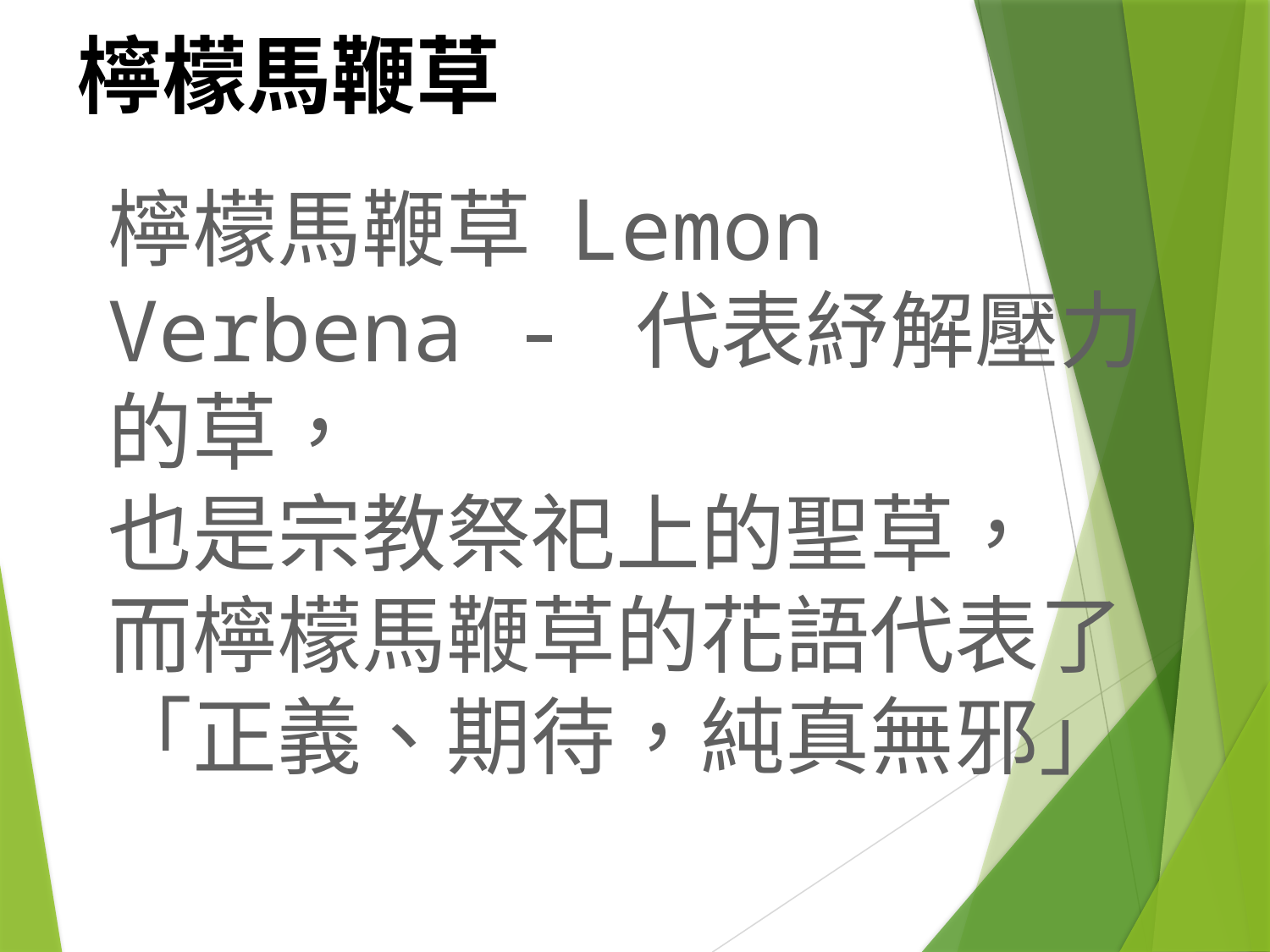

檸檬馬鞭草
檸檬馬鞭草 Lemon Verbena - 代表紓解壓力的草，
也是宗教祭祀上的聖草，
而檸檬馬鞭草的花語代表了
「正義、期待，純真無邪」
#